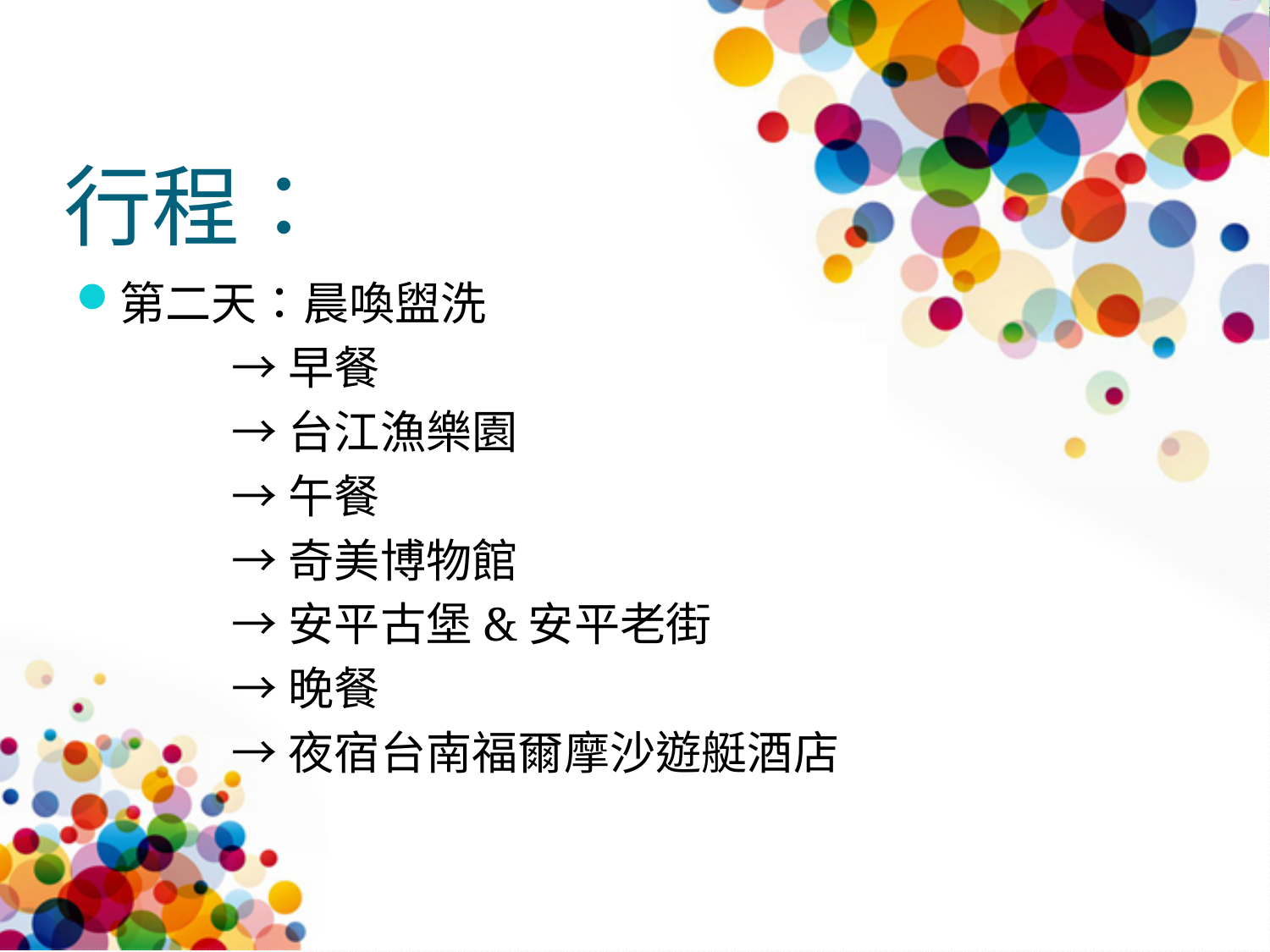

# 行程：
第二天：晨喚盥洗
               →早餐
               →台江漁樂園
               →午餐
               →奇美博物館
               →安平古堡&安平老街
               →晚餐
               →夜宿台南福爾摩沙遊艇酒店